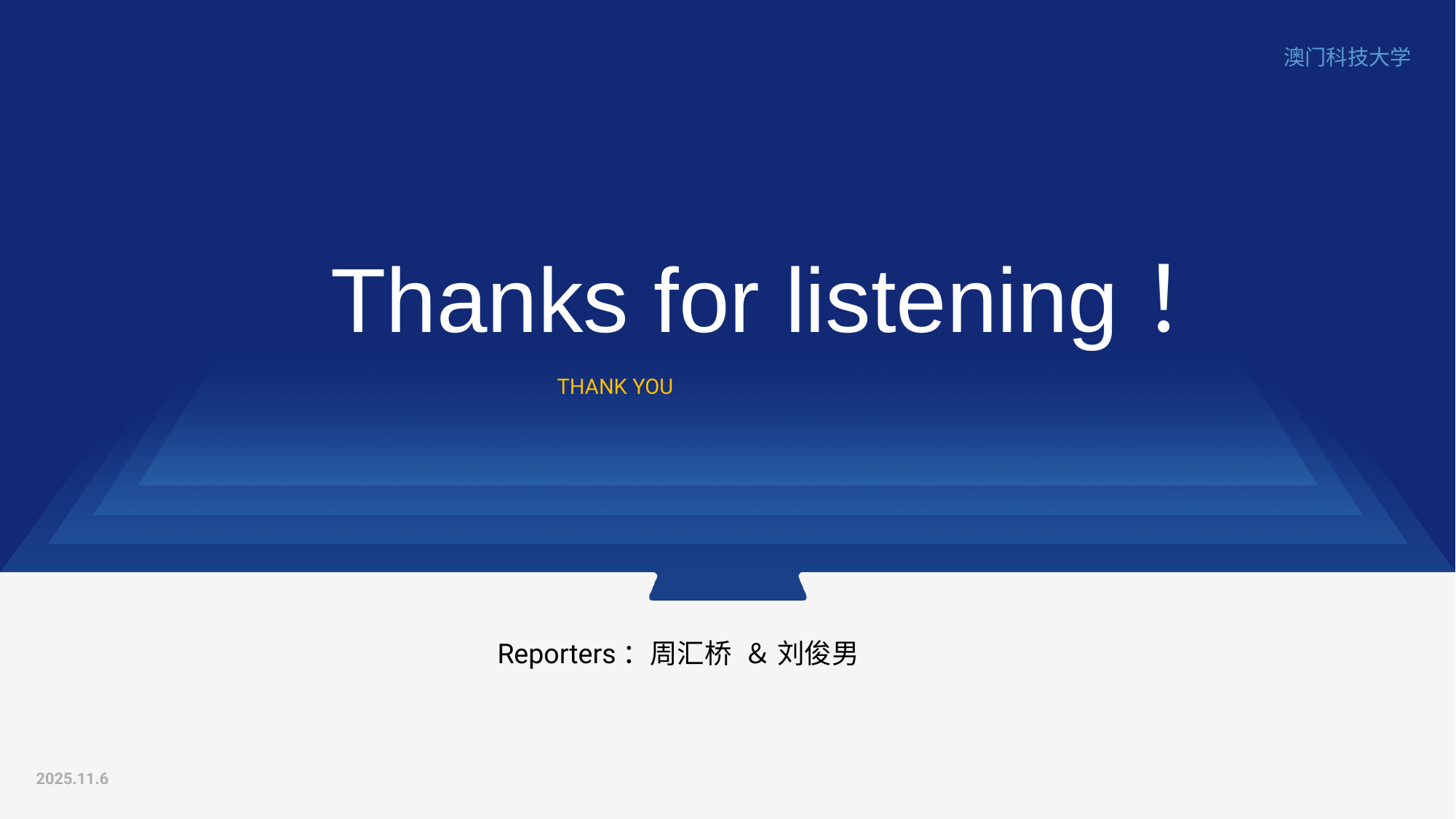

澳门科技大学
Thanks for listening！
THANK YOU
Reporters：周汇桥  ＆ 刘俊男
2025.11.6